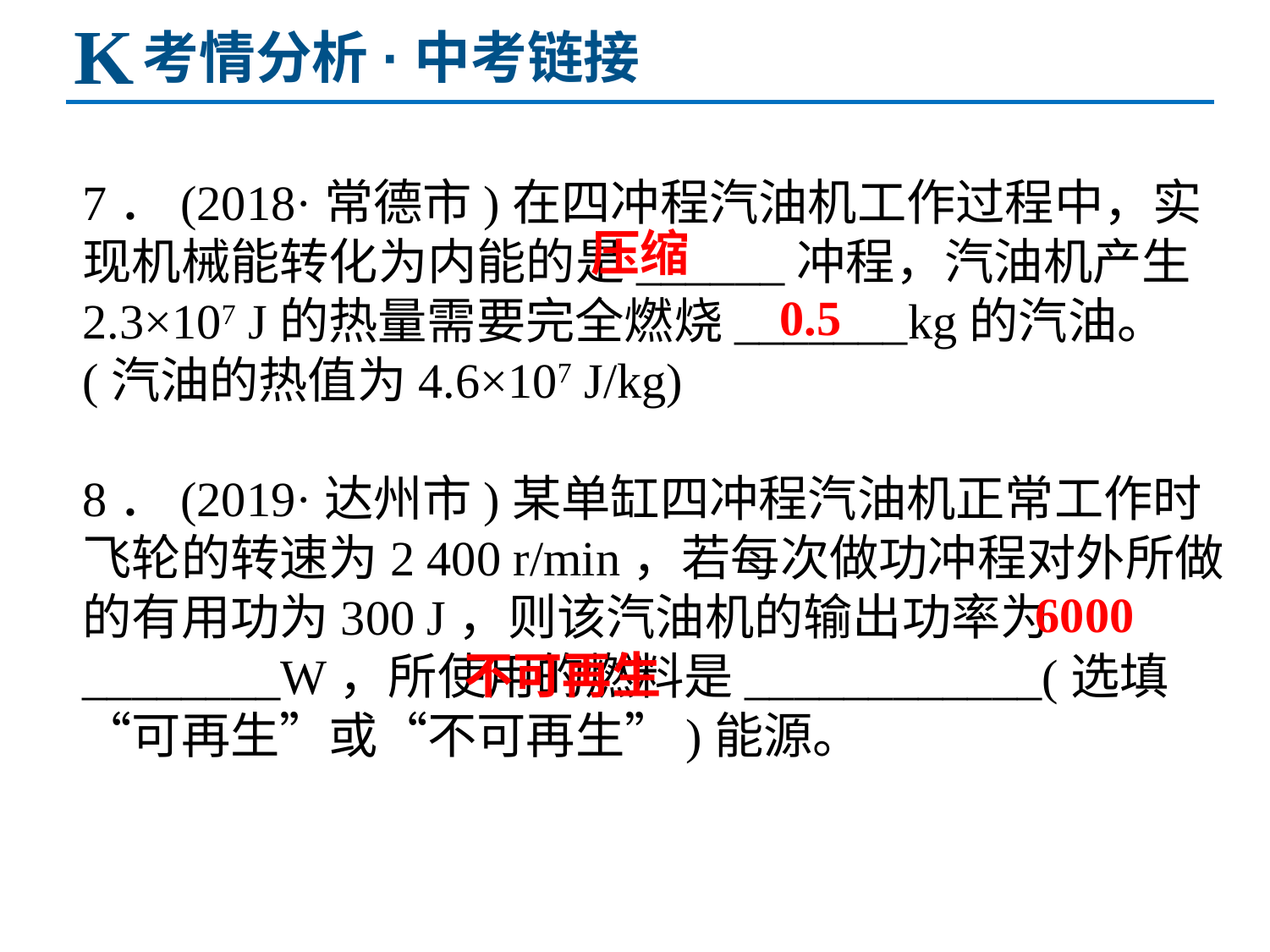

K
考情分析·中考链接
7．(2018·常德市)在四冲程汽油机工作过程中，实现机械能转化为内能的是______冲程，汽油机产生2.3×107 J的热量需要完全燃烧_______kg的汽油。(汽油的热值为4.6×107 J/kg)

8．(2019·达州市)某单缸四冲程汽油机正常工作时飞轮的转速为2 400 r/min，若每次做功冲程对外所做的有用功为300 J，则该汽油机的输出功率为________W，所使用的燃料是____________(选填“可再生”或“不可再生”)能源。
压缩
0.5
6000
不可再生